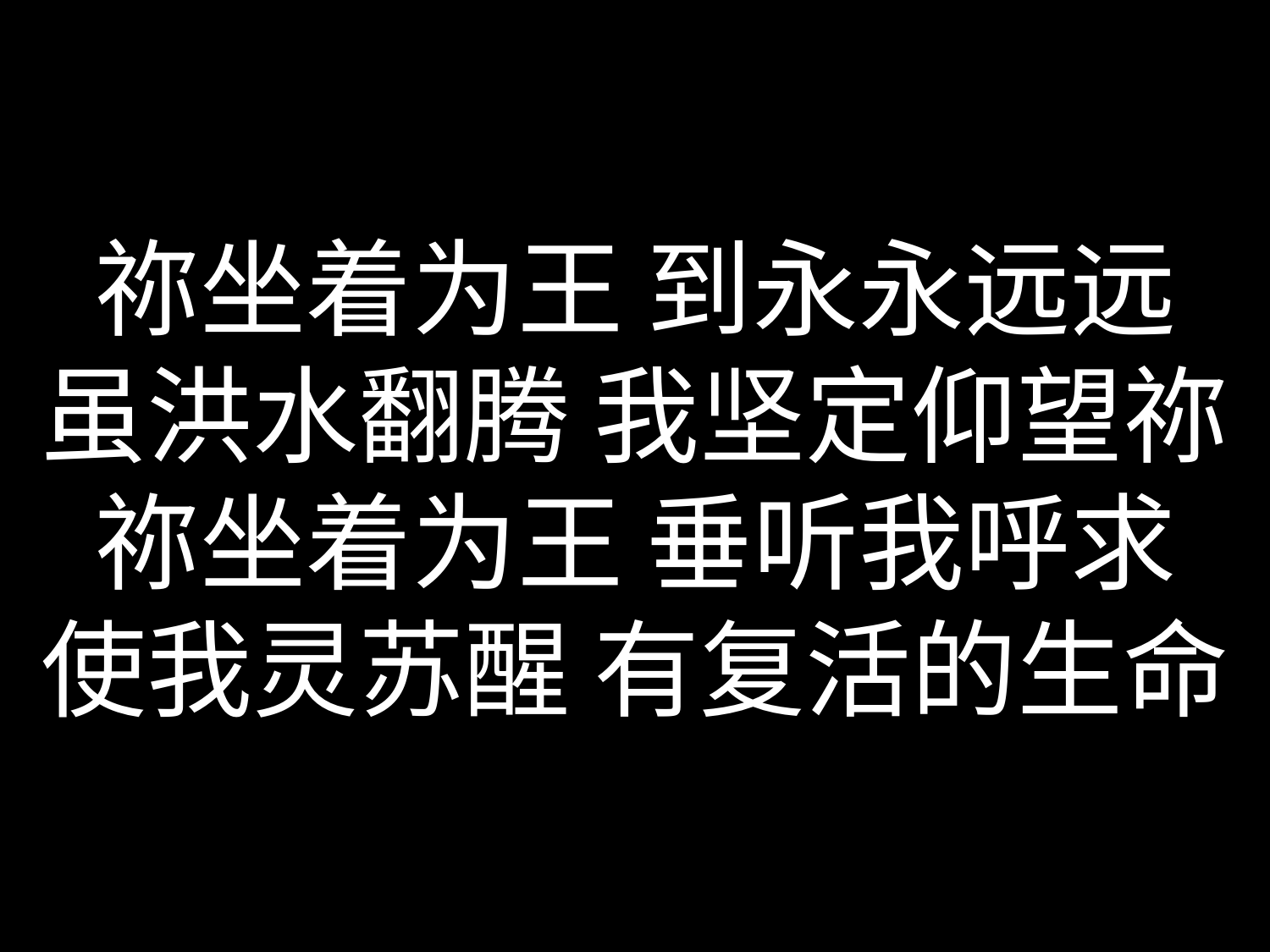

# 祢坐着为王 到永永远远 虽洪水翻腾 我坚定仰望祢 祢坐着为王 垂听我呼求 使我灵苏醒 有复活的生命